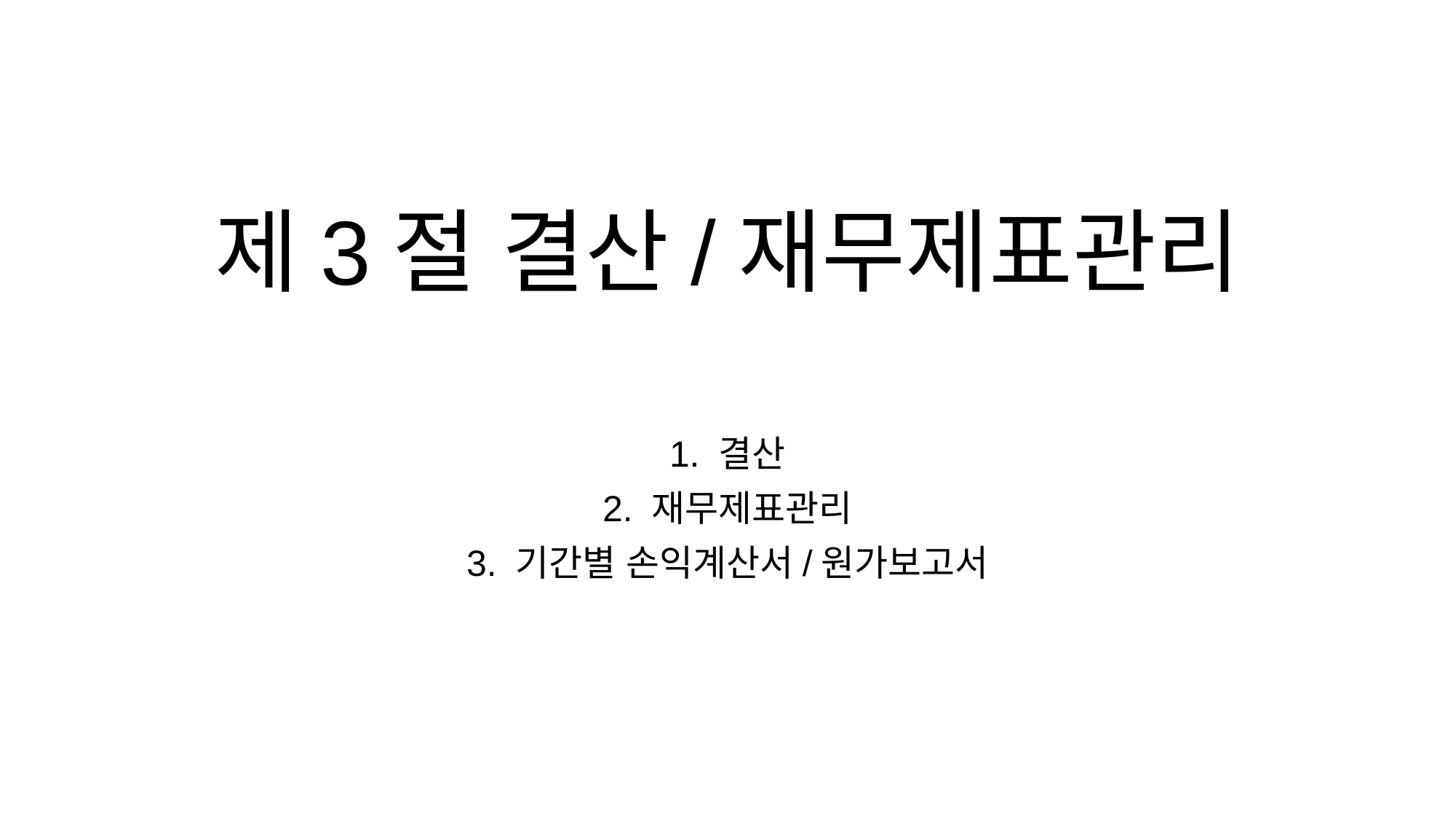

# 제3절 결산/재무제표관리
1. 결산
2. 재무제표관리
3. 기간별 손익계산서/원가보고서